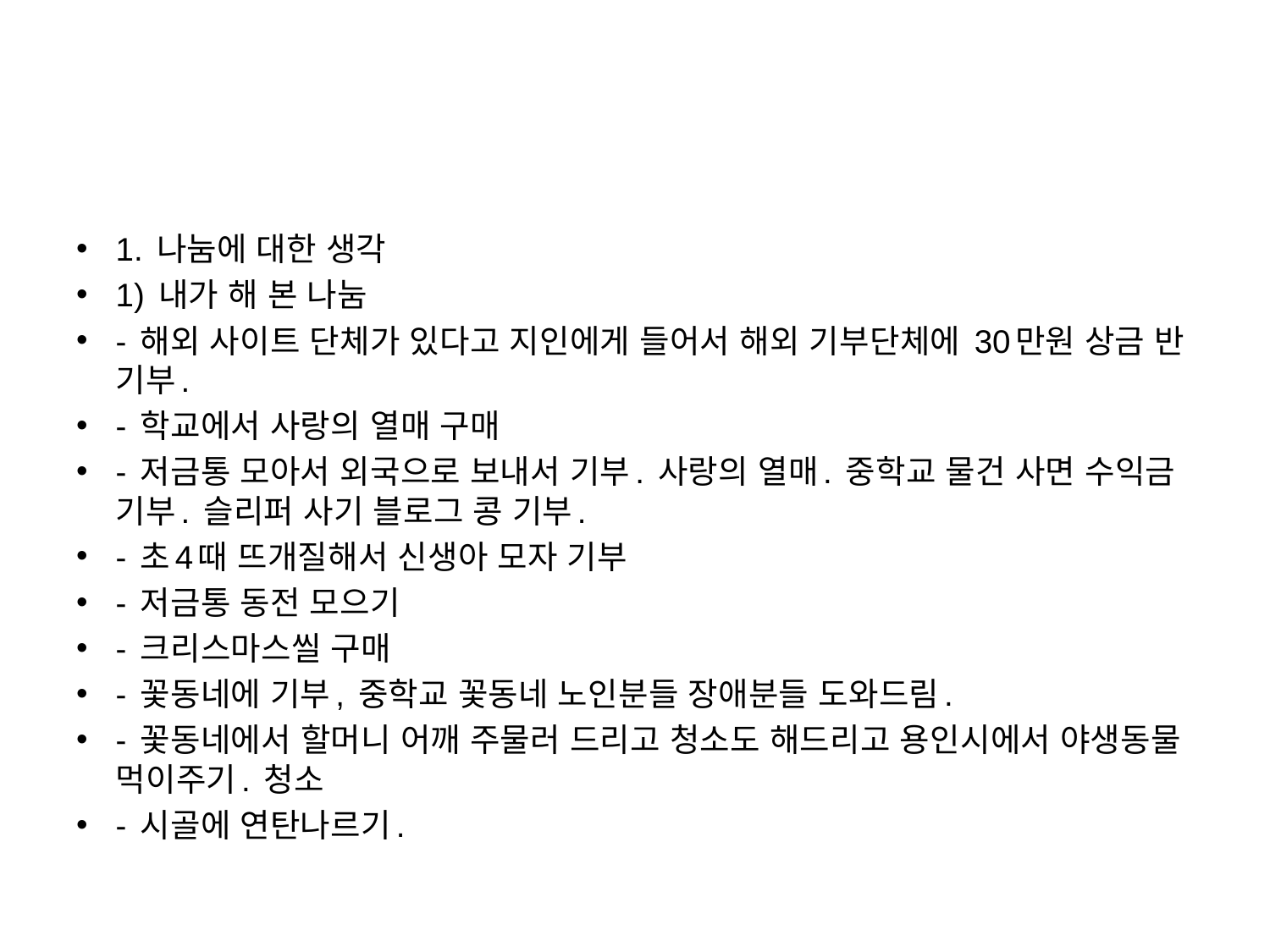

#
1. 나눔에 대한 생각
1) 내가 해 본 나눔
- 해외 사이트 단체가 있다고 지인에게 들어서 해외 기부단체에 30만원 상금 반 기부.
- 학교에서 사랑의 열매 구매
- 저금통 모아서 외국으로 보내서 기부. 사랑의 열매. 중학교 물건 사면 수익금 기부. 슬리퍼 사기 블로그 콩 기부.
- 초4때 뜨개질해서 신생아 모자 기부
- 저금통 동전 모으기
- 크리스마스씰 구매
- 꽃동네에 기부, 중학교 꽃동네 노인분들 장애분들 도와드림.
- 꽃동네에서 할머니 어깨 주물러 드리고 청소도 해드리고 용인시에서 야생동물 먹이주기. 청소
- 시골에 연탄나르기.